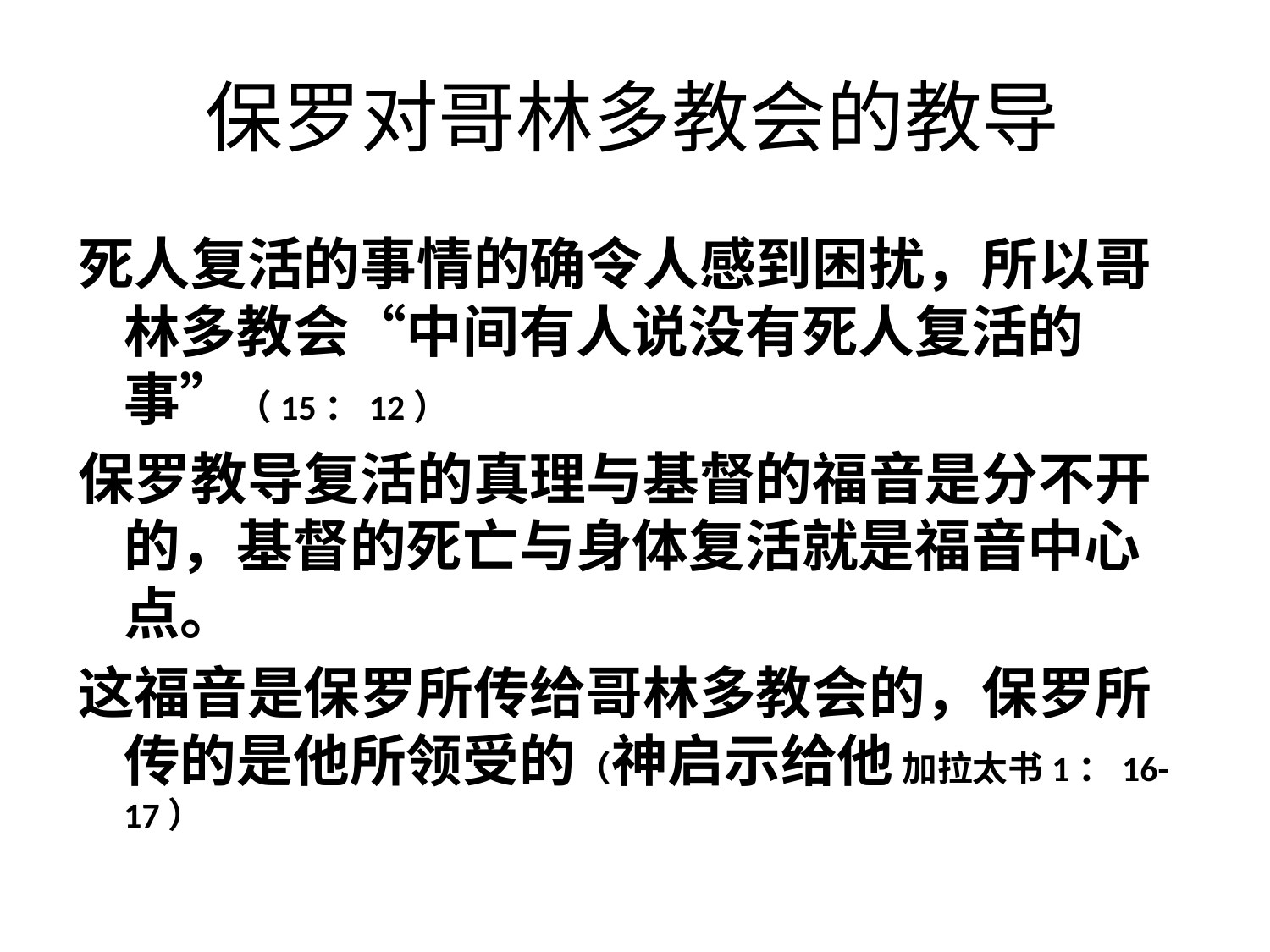

# 保罗对哥林多教会的教导
死人复活的事情的确令人感到困扰，所以哥林多教会“中间有人说没有死人复活的事”（15：12）
保罗教导复活的真理与基督的福音是分不开的，基督的死亡与身体复活就是福音中心点。
这福音是保罗所传给哥林多教会的，保罗所传的是他所领受的（神启示给他 加拉太书1：16-17）